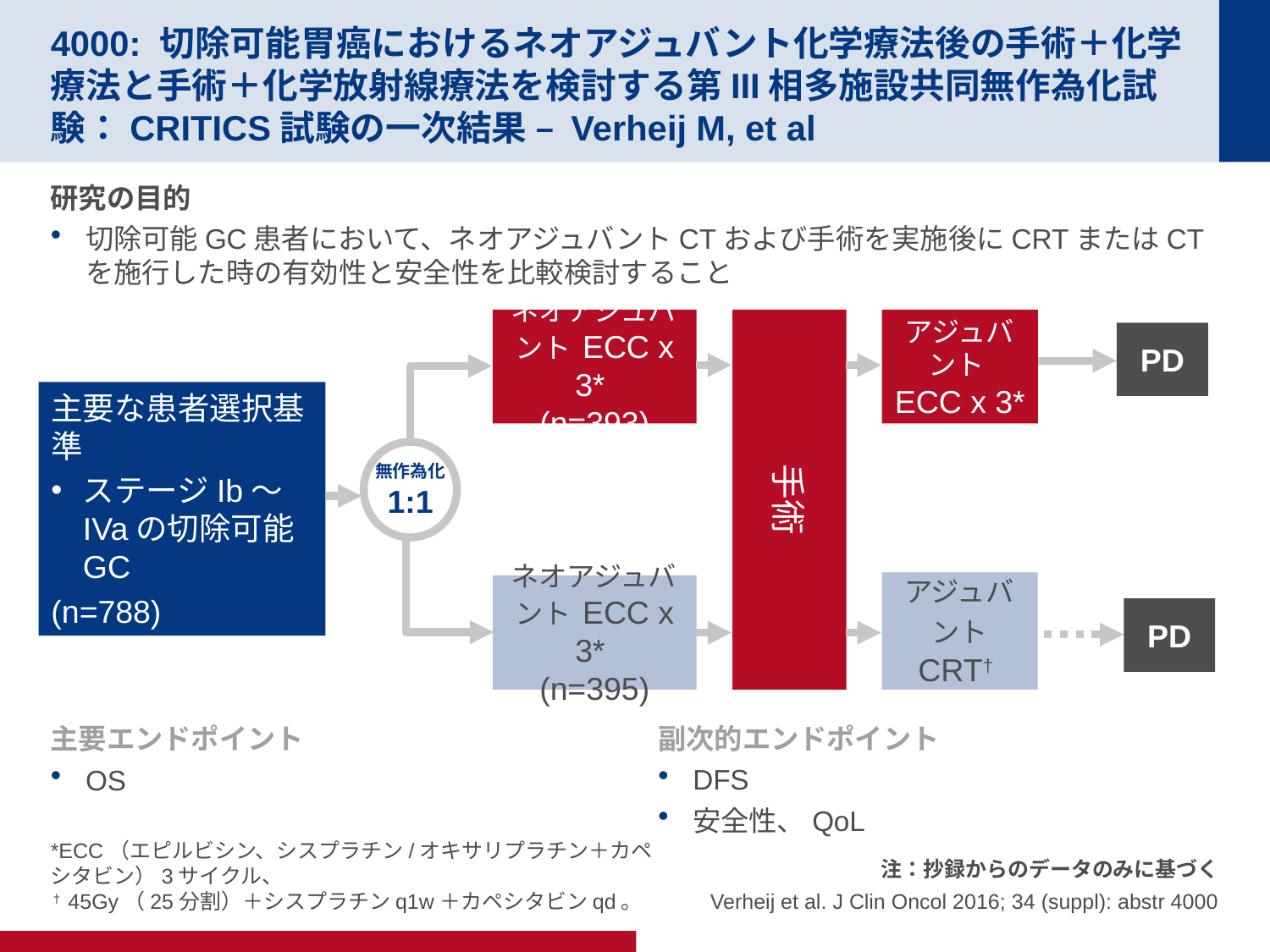

# 4000: 切除可能胃癌におけるネオアジュバント化学療法後の手術＋化学療法と手術＋化学放射線療法を検討する第III相多施設共同無作為化試験：CRITICS試験の一次結果 – Verheij M, et al
研究の目的
切除可能GC患者において、ネオアジュバントCTおよび手術を実施後にCRTまたはCTを施行した時の有効性と安全性を比較検討すること
ネオアジュバント ECC x 3*
(n=393)
アジュバント
ECC x 3*
PD
主要な患者選択基準
ステージIb～IVaの切除可能GC
(n=788)
無作為化
1:1
手術
アジュバント CRT†
ネオアジュバント ECC x 3*
(n=395)
PD
主要エンドポイント
OS

副次的エンドポイント
DFS
安全性、QoL
注：抄録からのデータのみに基づく
Verheij et al. J Clin Oncol 2016; 34 (suppl): abstr 4000
*ECC（エピルビシン、シスプラチン/オキサリプラチン＋カペシタビン）3サイクル、
†45Gy（25分割）＋シスプラチンq1w＋カペシタビンqd。